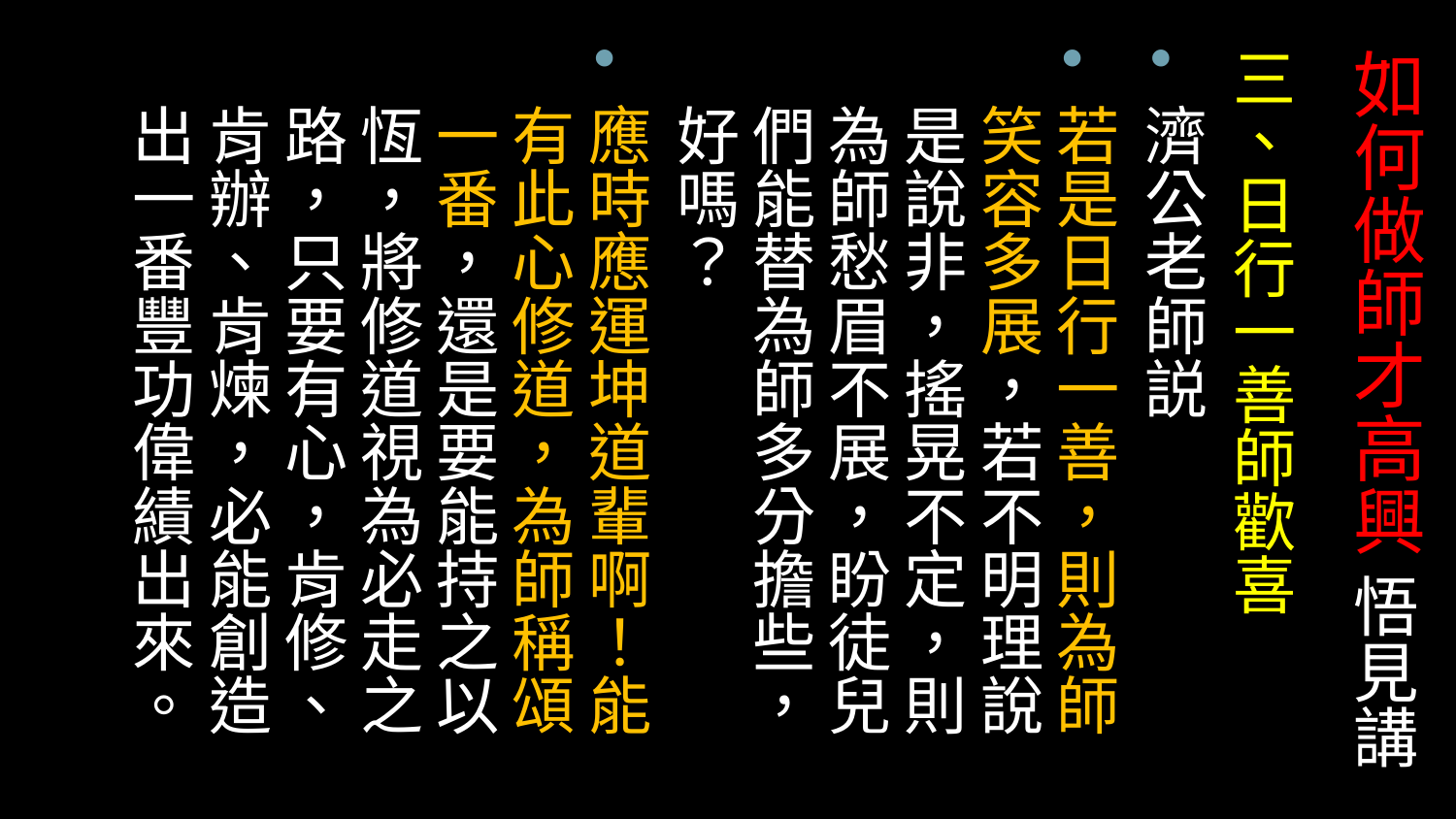

# 如何做師才高興 悟見講
三、日行一善師歡喜
濟公老師説
若是日行一善，則為師笑容多展，若不明理說是說非，搖晃不定，則為師愁眉不展，盼徒兒們能替為師多分擔些，好嗎？
應時應運坤道輩啊！能有此心修道，為師稱頌一番，還是要能持之以恆，將修道視為必走之路，只要有心，肯修、肯辦、肯煉，必能創造出一番豐功偉績出來。